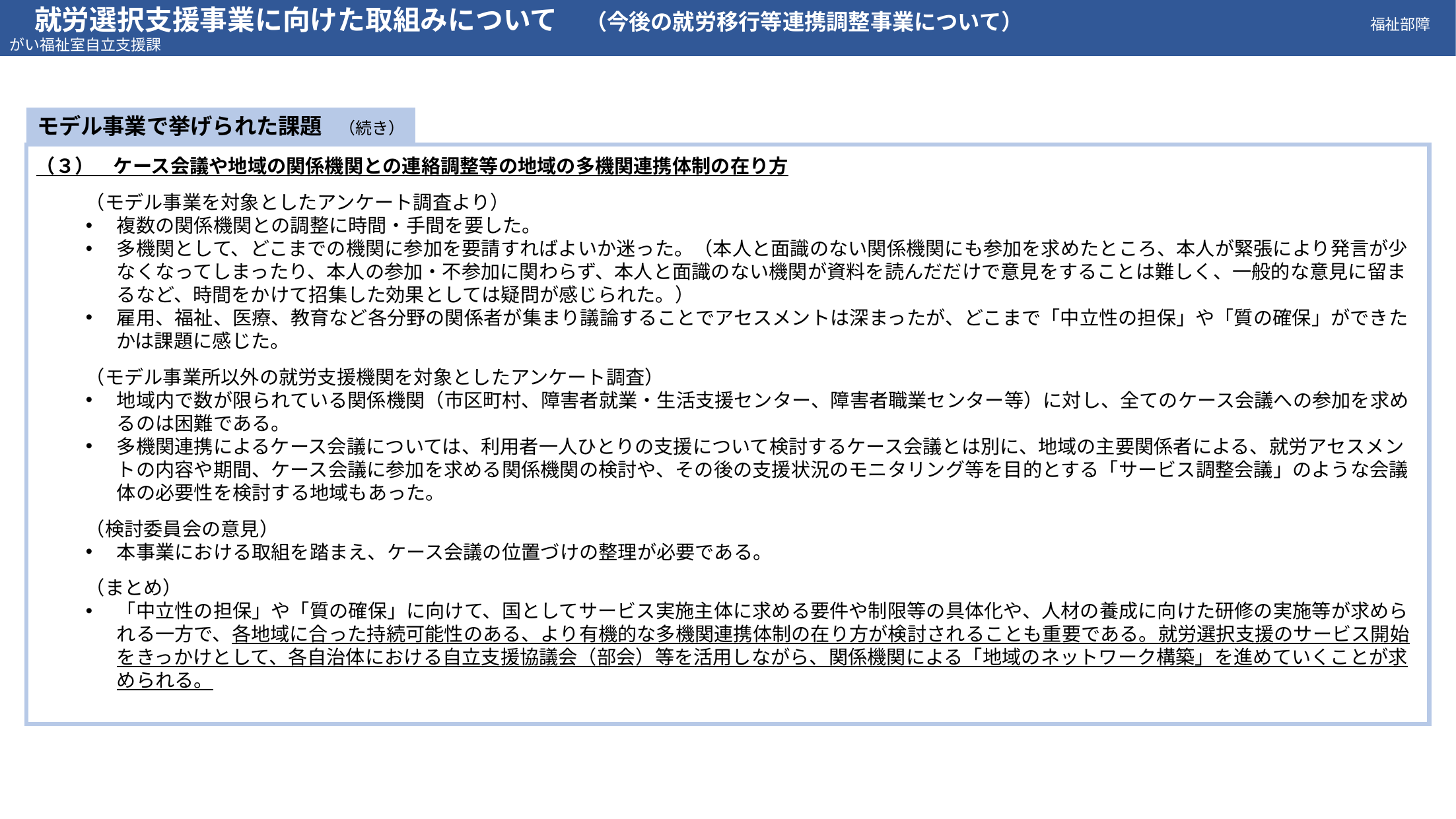

就労選択支援事業に向けた取組みについて　（今後の就労移行等連携調整事業について）　　　　　　　　　　　　　　福祉部障がい福祉室自立支援課
モデル事業で挙げられた課題　（続き）
（３）　ケース会議や地域の関係機関との連絡調整等の地域の多機関連携体制の在り方

（モデル事業を対象としたアンケート調査より）
複数の関係機関との調整に時間・手間を要した。
多機関として、どこまでの機関に参加を要請すればよいか迷った。（本人と面識のない関係機関にも参加を求めたところ、本人が緊張により発言が少なくなってしまったり、本人の参加・不参加に関わらず、本人と面識のない機関が資料を読んだだけで意見をすることは難しく、一般的な意見に留まるなど、時間をかけて招集した効果としては疑問が感じられた。）
雇用、福祉、医療、教育など各分野の関係者が集まり議論することでアセスメントは深まったが、どこまで「中立性の担保」や「質の確保」ができたかは課題に感じた。

（モデル事業所以外の就労支援機関を対象としたアンケート調査）
地域内で数が限られている関係機関（市区町村、障害者就業・生活支援センター、障害者職業センター等）に対し、全てのケース会議への参加を求めるのは困難である。
多機関連携によるケース会議については、利用者一人ひとりの支援について検討するケース会議とは別に、地域の主要関係者による、就労アセスメントの内容や期間、ケース会議に参加を求める関係機関の検討や、その後の支援状況のモニタリング等を目的とする「サービス調整会議」のような会議体の必要性を検討する地域もあった。

（検討委員会の意見）
本事業における取組を踏まえ、ケース会議の位置づけの整理が必要である。

（まとめ）
「中立性の担保」や「質の確保」に向けて、国としてサービス実施主体に求める要件や制限等の具体化や、人材の養成に向けた研修の実施等が求められる一方で、各地域に合った持続可能性のある、より有機的な多機関連携体制の在り方が検討されることも重要である。就労選択支援のサービス開始をきっかけとして、各自治体における自立支援協議会（部会）等を活用しながら、関係機関による「地域のネットワーク構築」を進めていくことが求められる。